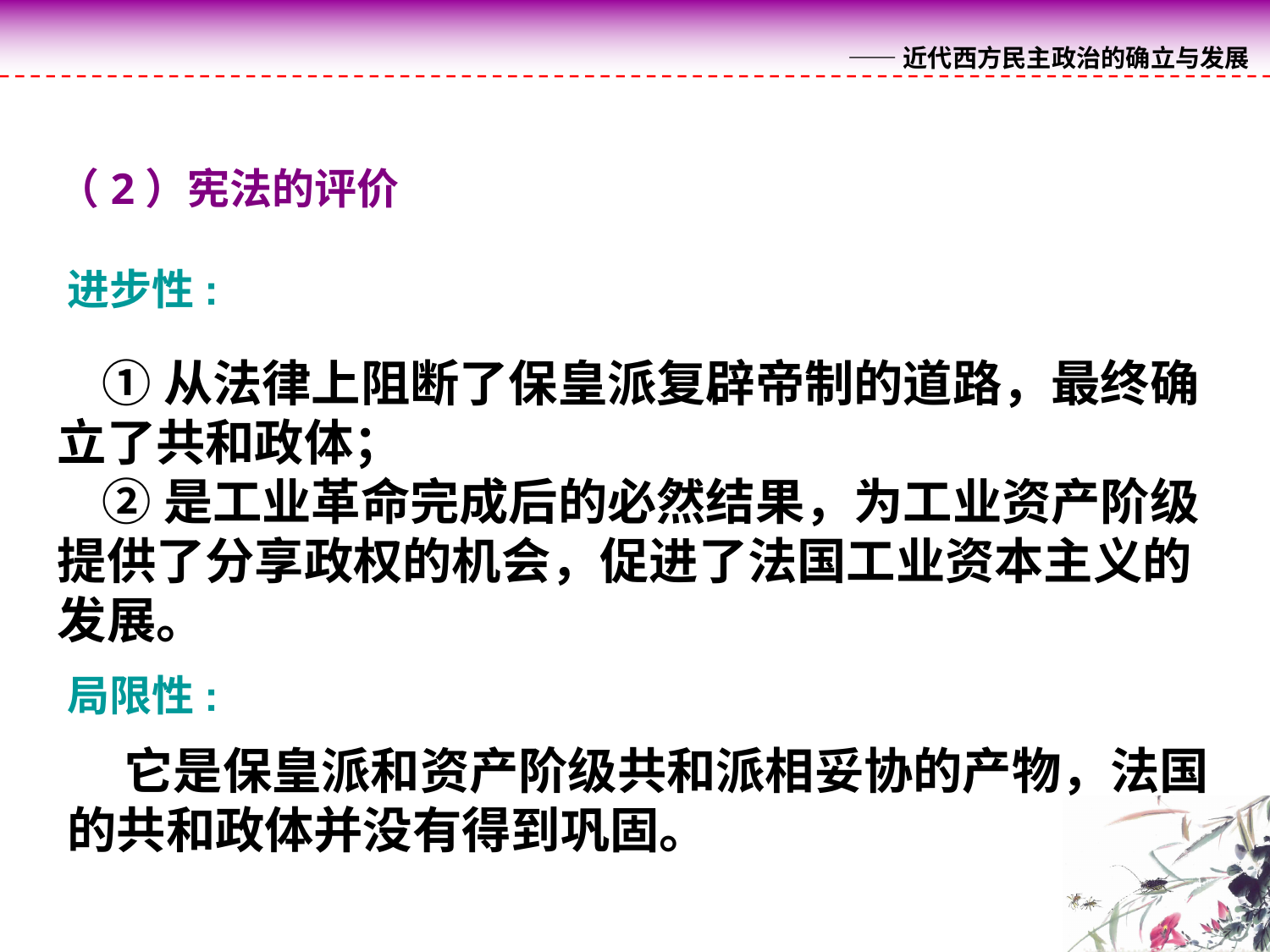

（2）宪法的评价
进步性:

局限性:
    ①从法律上阻断了保皇派复辟帝制的道路，最终确立了共和政体；
    ②是工业革命完成后的必然结果，为工业资产阶级提供了分享政权的机会，促进了法国工业资本主义的发展。
    它是保皇派和资产阶级共和派相妥协的产物，法国的共和政体并没有得到巩固。